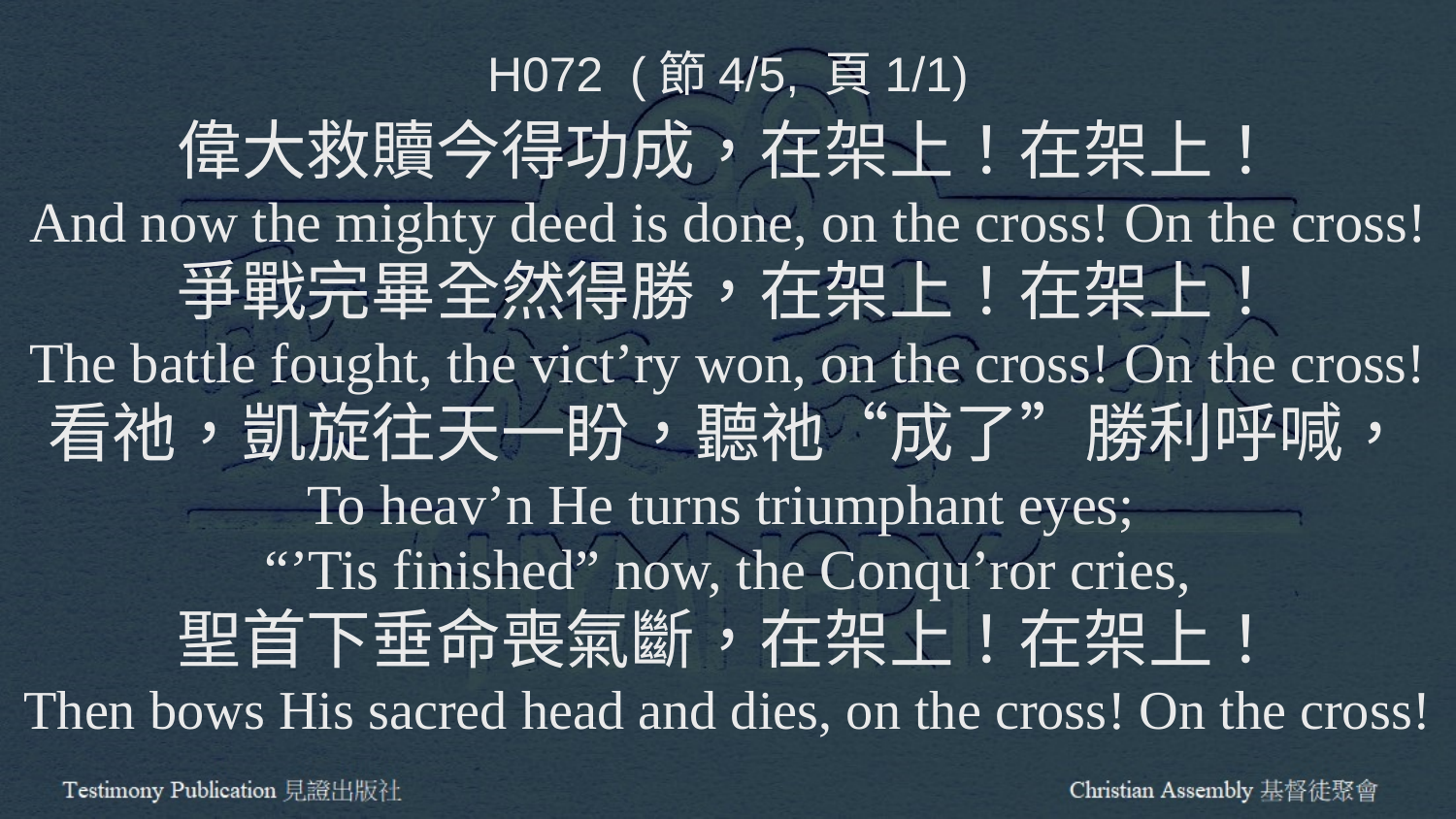

H072  (節4/5, 頁1/1)
偉大救贖今得功成，在架上！在架上！
And now the mighty deed is done, on the cross! On the cross!
爭戰完畢全然得勝，在架上！在架上！
The battle fought, the vict’ry won, on the cross! On the cross!
看祂，凱旋往天一盼，聽祂“成了”勝利呼喊，
To heav’n He turns triumphant eyes;
“’Tis finished” now, the Conqu’ror cries,
聖首下垂命喪氣斷，在架上！在架上！
Then bows His sacred head and dies, on the cross! On the cross!